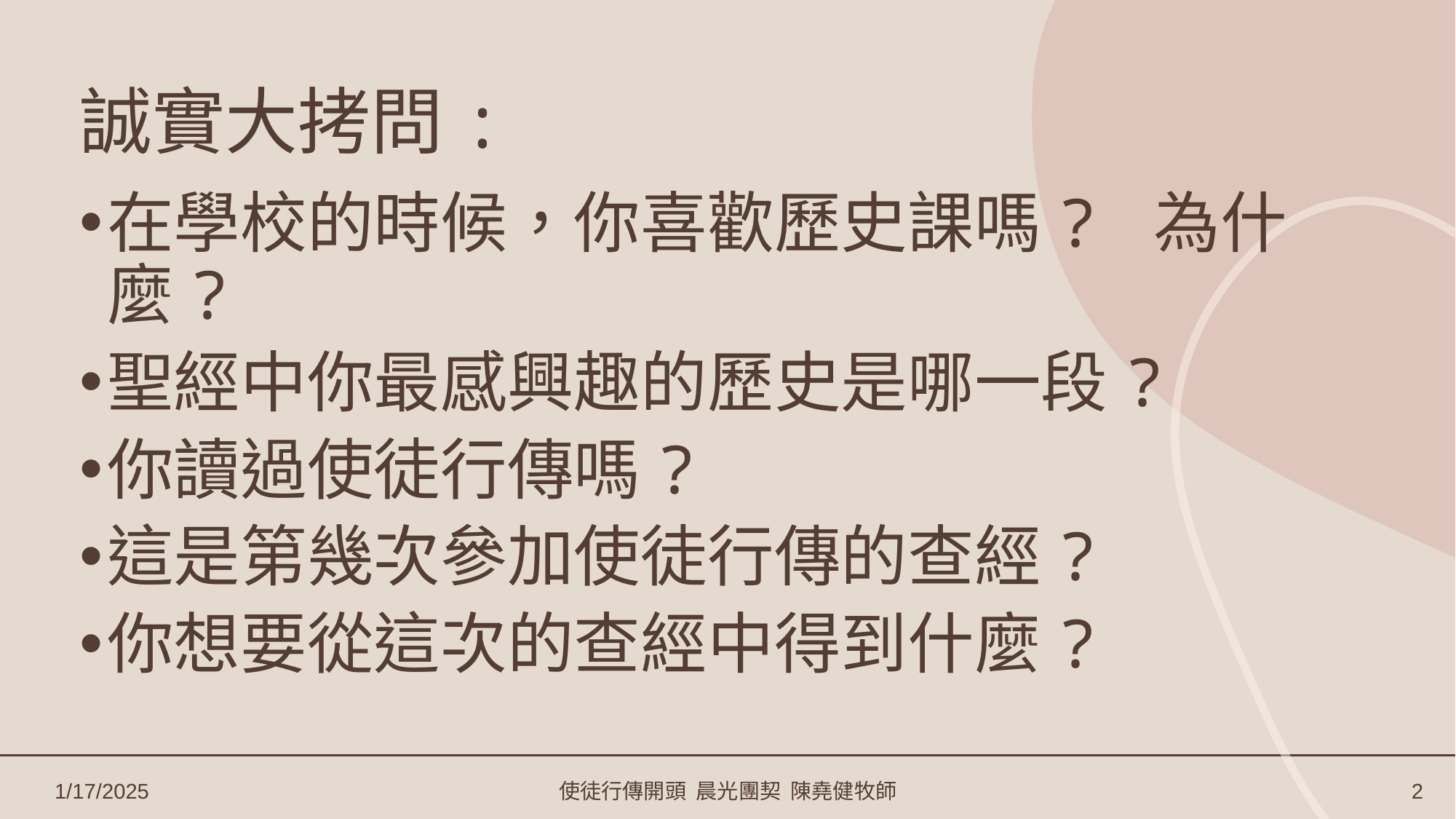

# 誠實大拷問:
在學校的時候，你喜歡歷史課嗎? 為什麼?
聖經中你最感興趣的歷史是哪一段?
你讀過使徒行傳嗎?
這是第幾次參加使徒行傳的查經?
你想要從這次的查經中得到什麼?

1/17/2025
使徒行傳開頭  晨光團契  陳堯健牧師
2